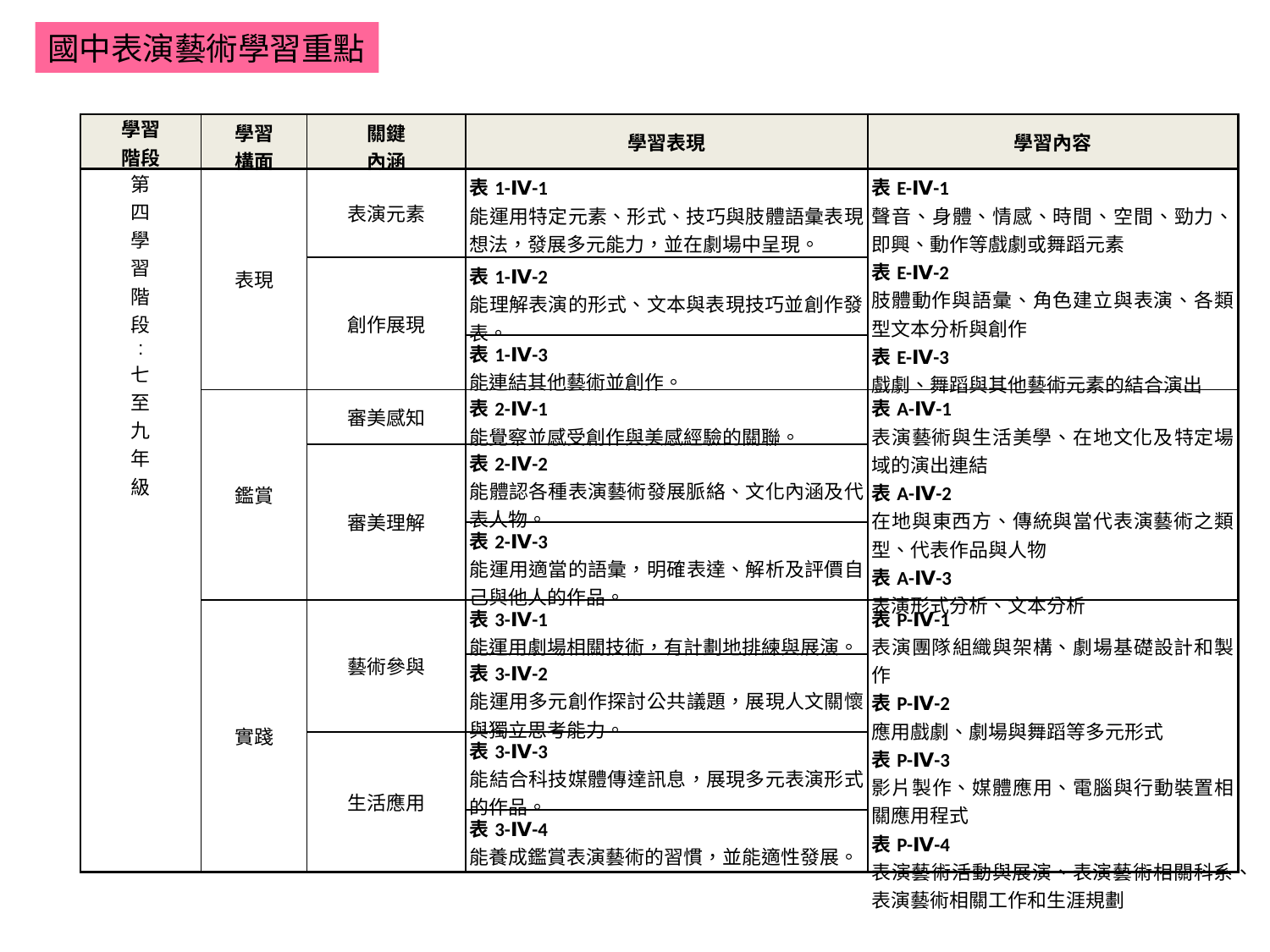

國中表演藝術學習重點
| 學習 階段 | 學習 構面 | 關鍵 內涵 | 學習表現 | 學習內容 |
| --- | --- | --- | --- | --- |
| 第 四 學 習 階 段 : 七 至 九 年 級 | 表現 | 表演元素 | 表1-Ⅳ-1 能運用特定元素、形式、技巧與肢體語彙表現想法，發展多元能力，並在劇場中呈現。 | 表E-Ⅳ-1 聲音、身體、情感、時間、空間、勁力、即興、動作等戲劇或舞蹈元素 表E-Ⅳ-2 肢體動作與語彙、角色建立與表演、各類型文本分析與創作 表E-Ⅳ-3 戲劇、舞蹈與其他藝術元素的結合演出 |
|  |  | 創作展現 | 表1-Ⅳ-2 能理解表演的形式、文本與表現技巧並創作發表。 |  |
|  |  |  | 表1-Ⅳ-3 能連結其他藝術並創作。 |  |
|  | 鑑賞 | 審美感知 | 表2-Ⅳ-1 能覺察並感受創作與美感經驗的關聯。 | 表A-Ⅳ-1 表演藝術與生活美學、在地文化及特定場域的演出連結 表A-Ⅳ-2 在地與東西方、傳統與當代表演藝術之類型、代表作品與人物 表A-Ⅳ-3 表演形式分析、文本分析 |
|  |  | 審美理解 | 表2-Ⅳ-2 能體認各種表演藝術發展脈絡、文化內涵及代表人物。 |  |
|  |  |  | 表2-Ⅳ-3 能運用適當的語彙，明確表達、解析及評價自己與他人的作品。 |  |
|  | 實踐 | 藝術參與 | 表3-Ⅳ-1 能運用劇場相關技術，有計劃地排練與展演。 | 表P-Ⅳ-1 表演團隊組織與架構、劇場基礎設計和製作 表P-Ⅳ-2 應用戲劇、劇場與舞蹈等多元形式 表P-Ⅳ-3 影片製作、媒體應用、電腦與行動裝置相關應用程式 表P-Ⅳ-4 表演藝術活動與展演、表演藝術相關科系、表演藝術相關工作和生涯規劃 |
|  |  |  | 表3-Ⅳ-2 能運用多元創作探討公共議題，展現人文關懷與獨立思考能力。 |  |
|  |  | 生活應用 | 表3-Ⅳ-3 能結合科技媒體傳達訊息，展現多元表演形式的作品。 |  |
|  |  |  | 表3-Ⅳ-4 能養成鑑賞表演藝術的習慣，並能適性發展。 |  |